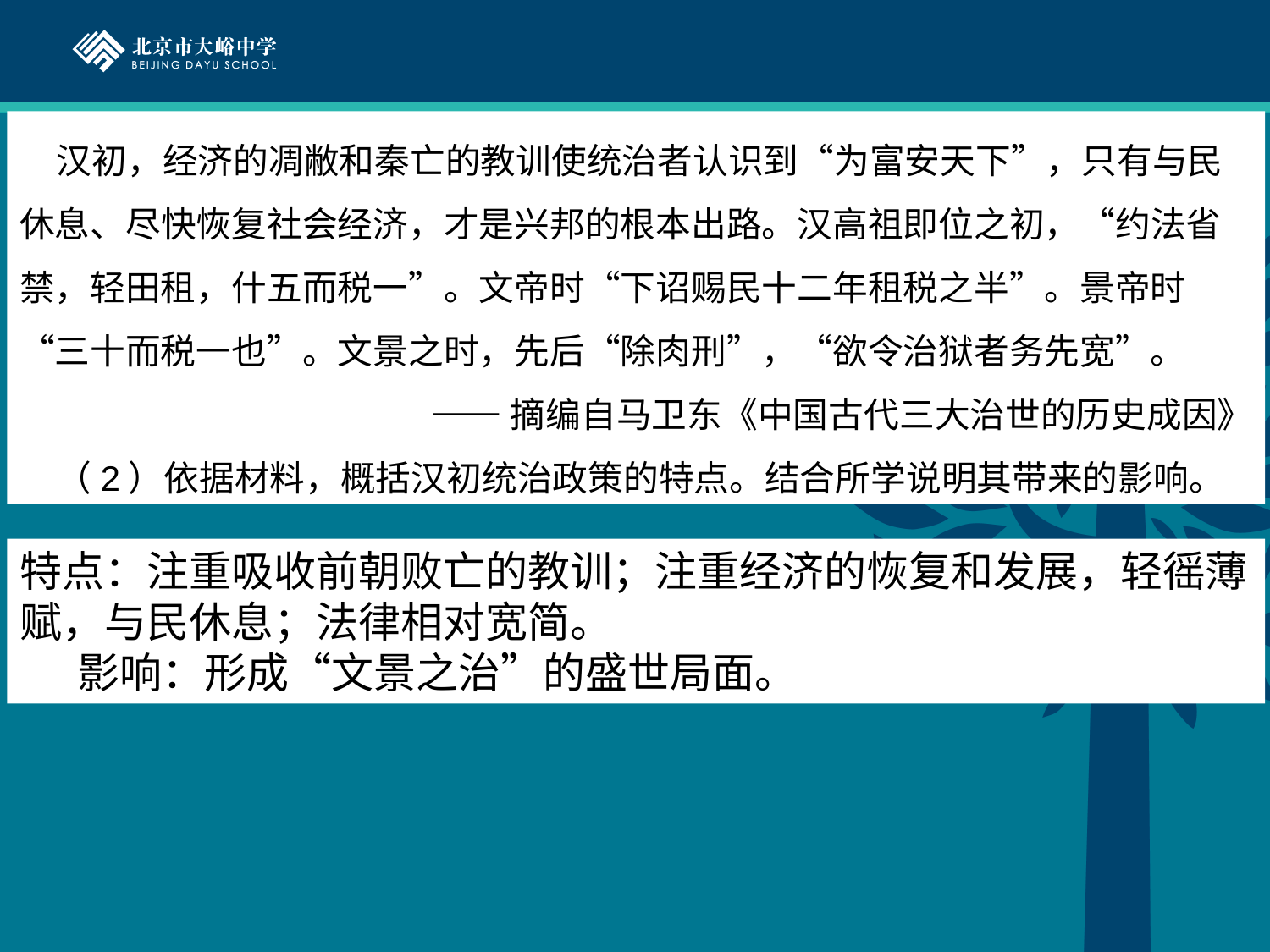

汉初，经济的凋敝和秦亡的教训使统治者认识到“为富安天下”，只有与民休息、尽快恢复社会经济，才是兴邦的根本出路。汉高祖即位之初，“约法省禁，轻田租，什五而税一”。文帝时“下诏赐民十二年租税之半”。景帝时“三十而税一也”。文景之时，先后“除肉刑”，“欲令治狱者务先宽”。
——摘编自马卫东《中国古代三大治世的历史成因》
（2）依据材料，概括汉初统治政策的特点。结合所学说明其带来的影响。
特点：注重吸收前朝败亡的教训；注重经济的恢复和发展，轻徭薄赋，与民休息；法律相对宽简。
     影响：形成“文景之治”的盛世局面。